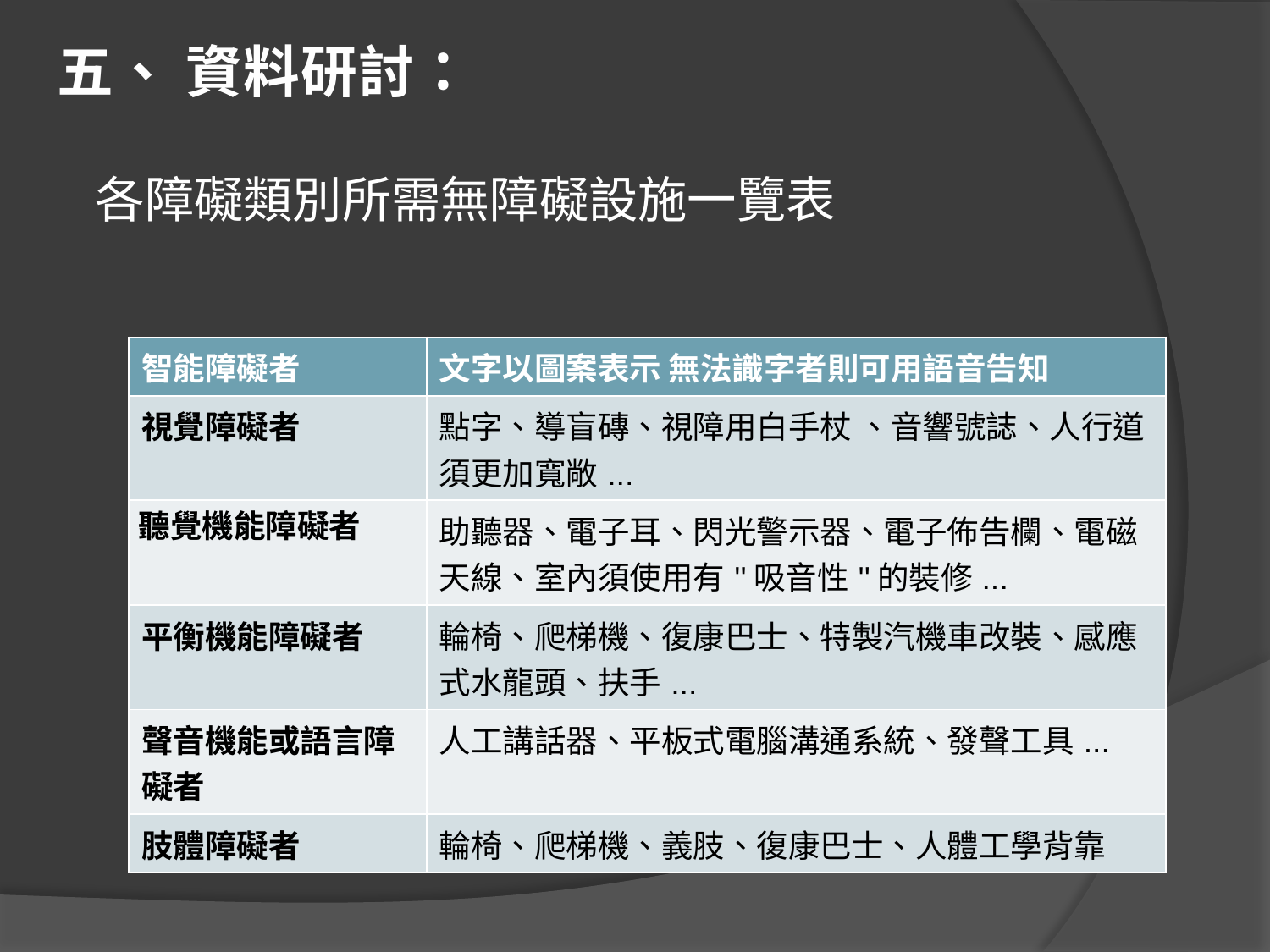

五、 資料研討：
# 各障礙類別所需無障礙設施一覽表
| 智能障礙者 | 文字以圖案表示 無法識字者則可用語音告知 |
| --- | --- |
| 視覺障礙者 | 點字、導盲磚、視障用白手杖 、音響號誌、人行道須更加寬敞... |
| 聽覺機能障礙者 | 助聽器、電子耳、閃光警示器、電子佈告欄、電磁天線、室內須使用有''吸音性''的裝修... |
| 平衡機能障礙者 | 輪椅、爬梯機、復康巴士、特製汽機車改裝、感應式水龍頭、扶手... |
| 聲音機能或語言障礙者 | 人工講話器、平板式電腦溝通系統、發聲工具... |
| 肢體障礙者 | 輪椅、爬梯機、義肢、復康巴士、人體工學背靠 |